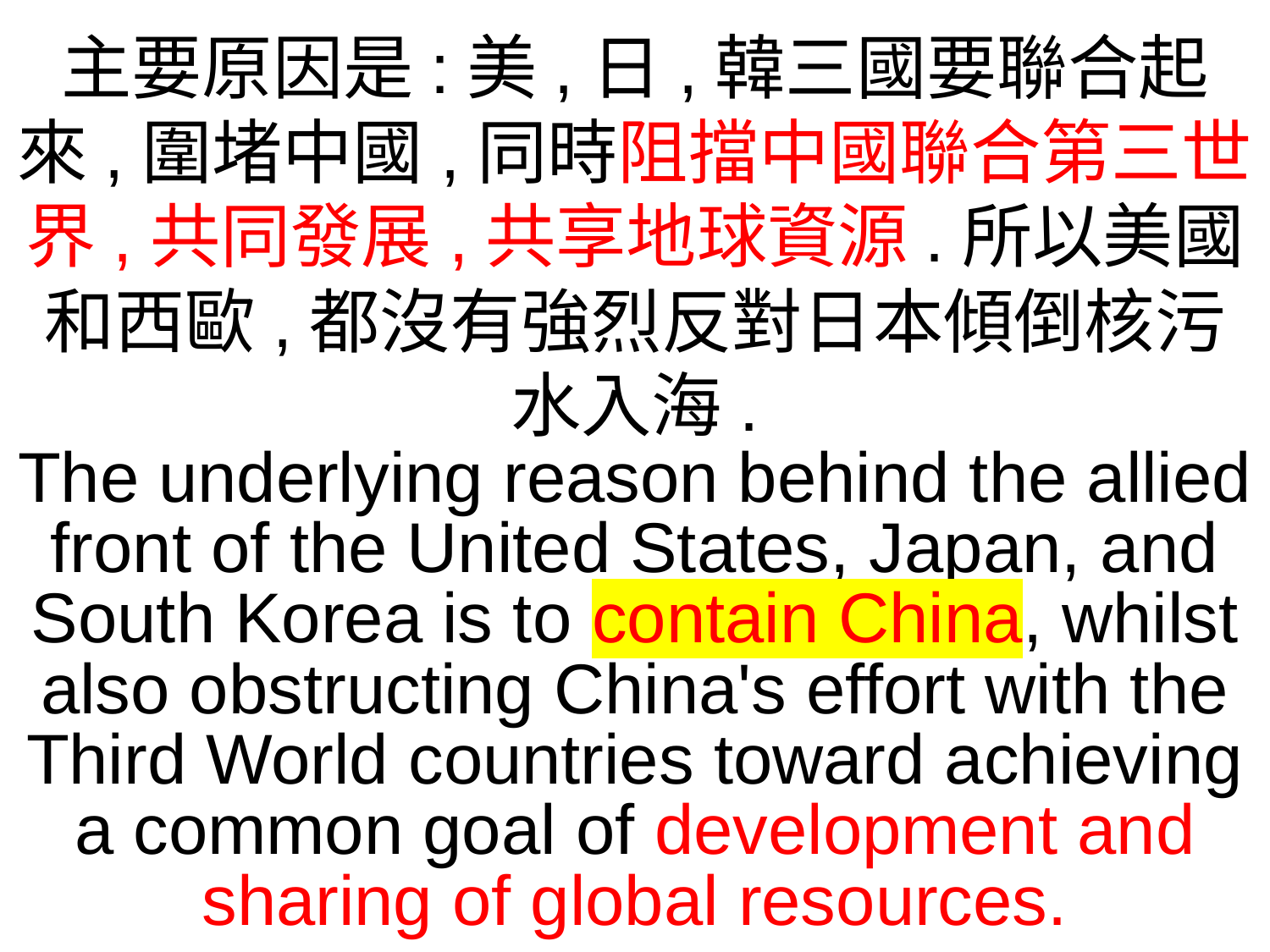

主要原因是:美,日,韓三國要聯合起來,圍堵中國,同時阻擋中國聯合第三世界,共同發展,共享地球資源.所以美國和西歐,都沒有強烈反對日本傾倒核污水入海.
The underlying reason behind the allied front of the United States, Japan, and South Korea is to contain China, whilst also obstructing China's effort with the Third World countries toward achieving a common goal of development and sharing of global resources.